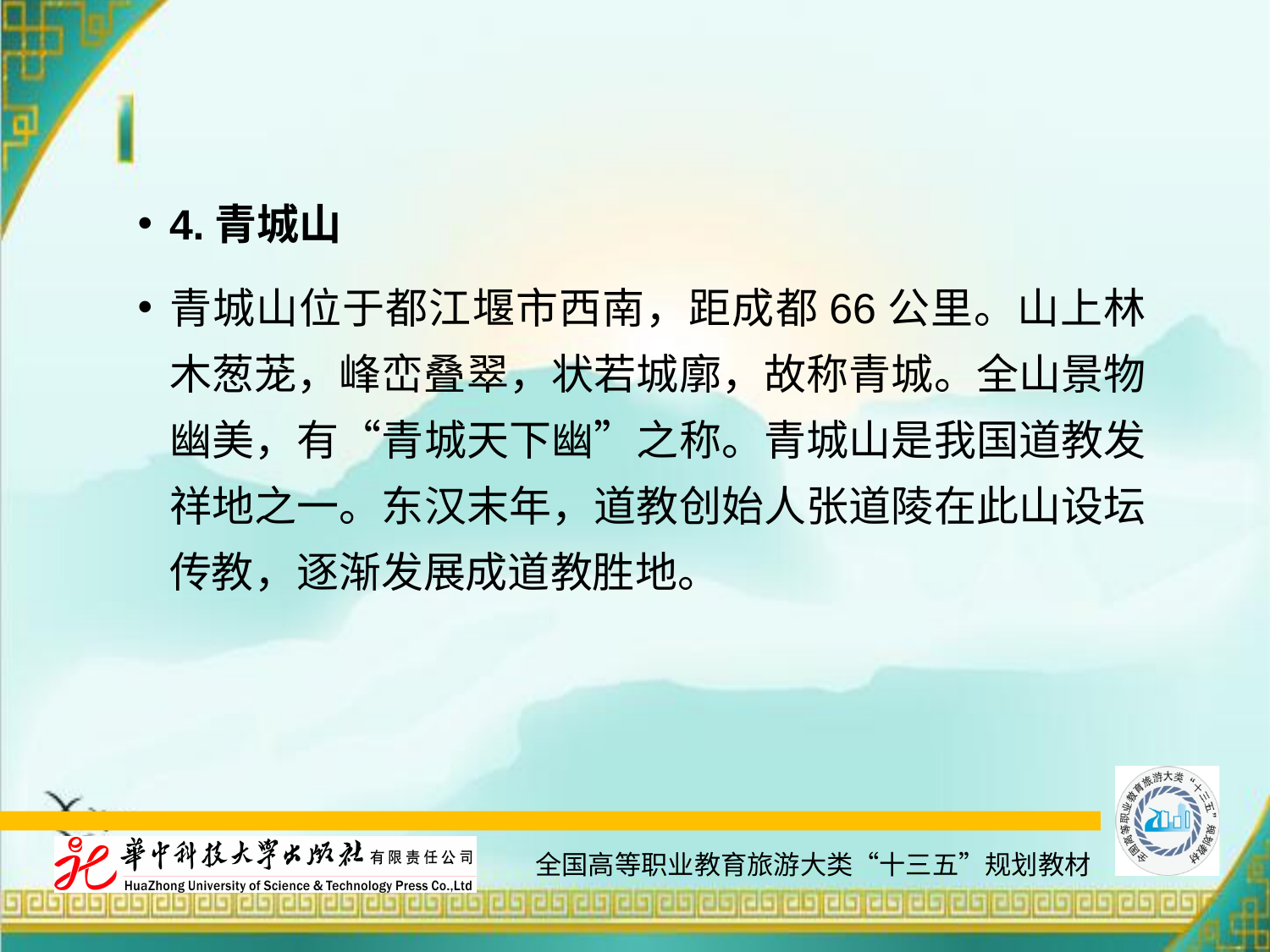

#
4.青城山
青城山位于都江堰市西南，距成都66公里。山上林木葱茏，峰峦叠翠，状若城廓，故称青城。全山景物幽美，有“青城天下幽”之称。青城山是我国道教发祥地之一。东汉末年，道教创始人张道陵在此山设坛传教，逐渐发展成道教胜地。